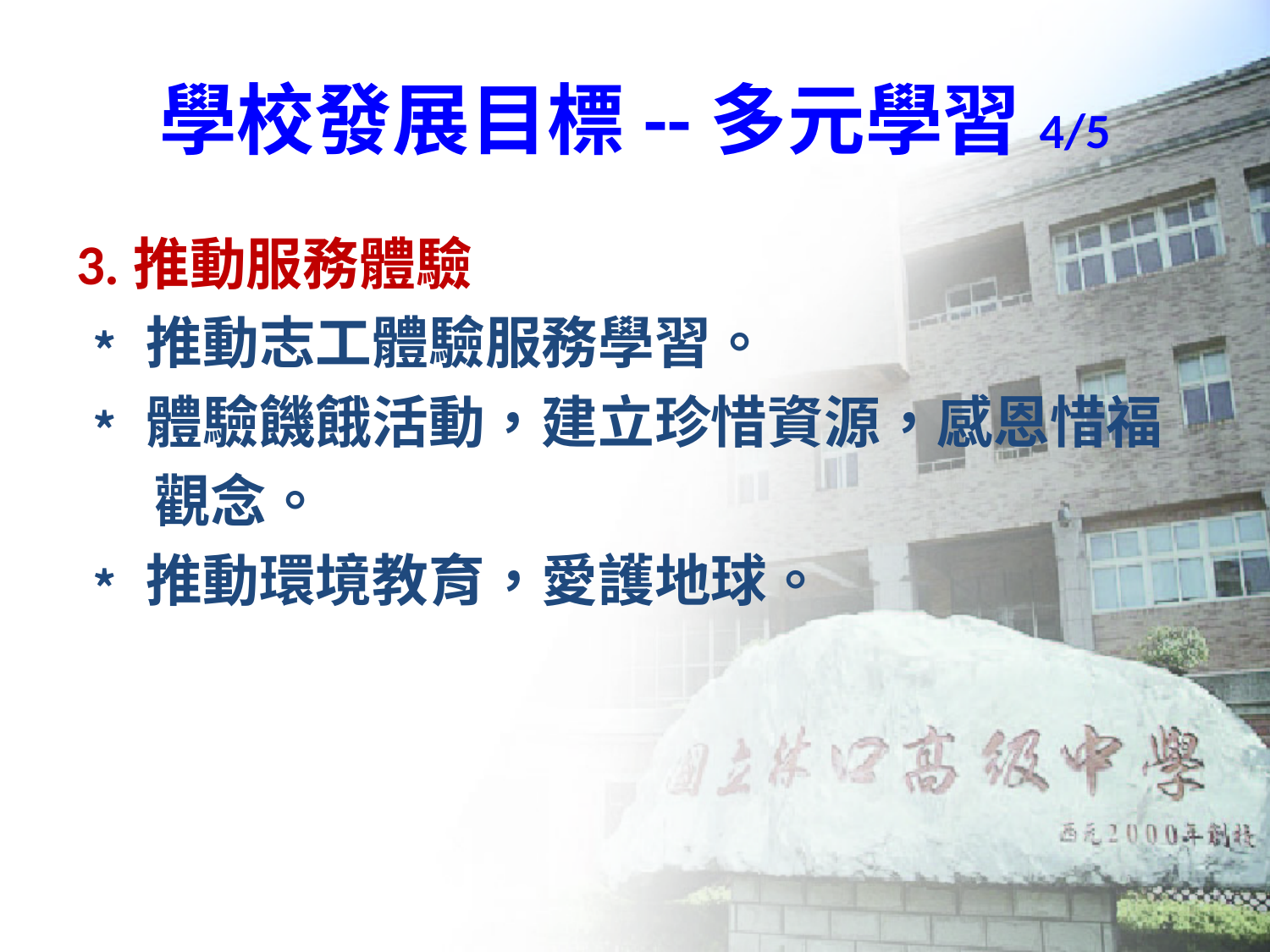

# 學校發展目標--多元學習4/5
3.推動服務體驗
﹡推動志工體驗服務學習。
﹡體驗饑餓活動，建立珍惜資源，感恩惜福
     觀念。
﹡推動環境教育，愛護地球。